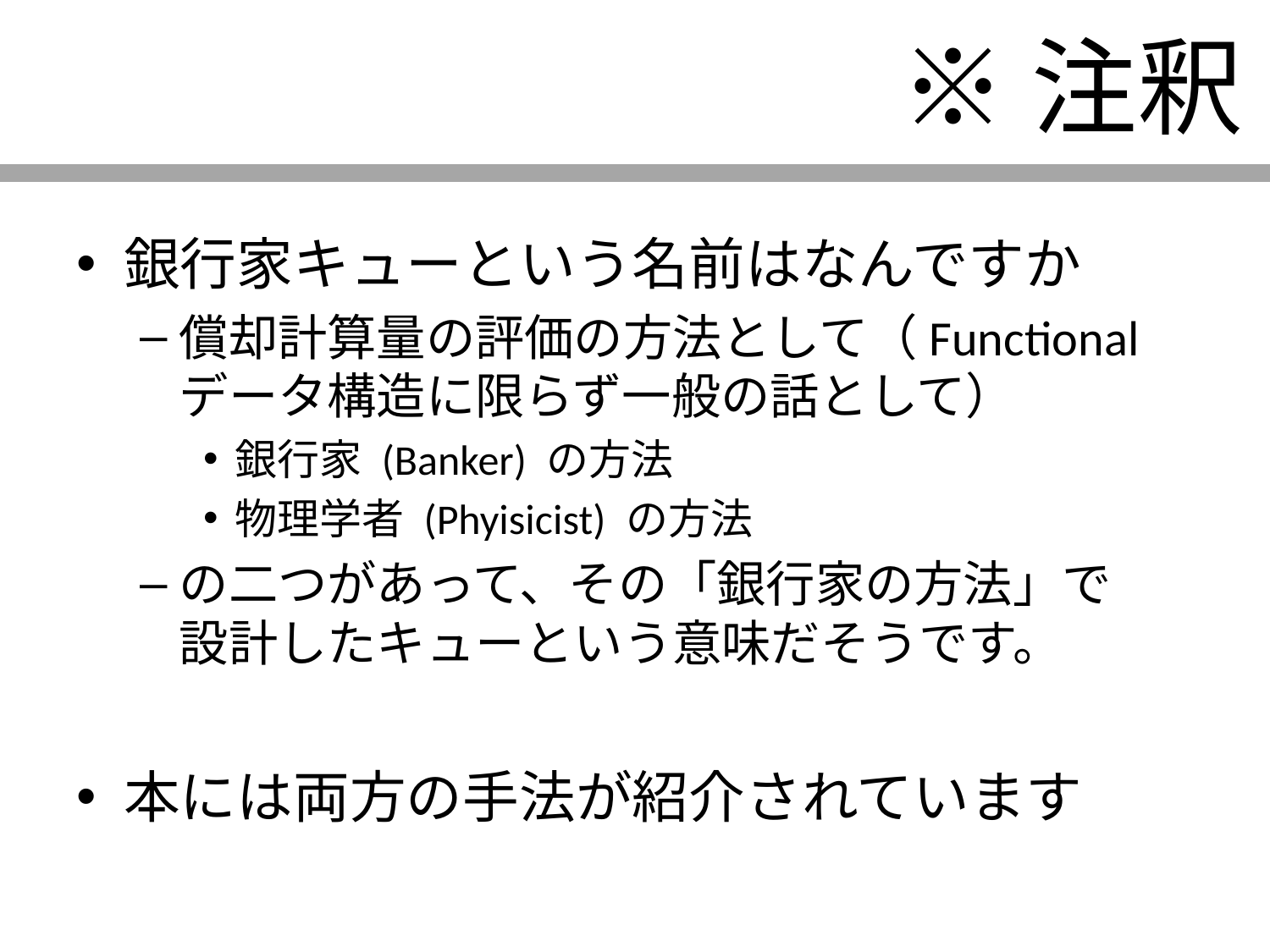

# ※注釈
銀行家キューという名前はなんですか
償却計算量の評価の方法として（Functional データ構造に限らず一般の話として）
銀行家 (Banker) の方法
物理学者 (Phyisicist) の方法
の二つがあって、その「銀行家の方法」で
設計したキューという意味だそうです。

本には両方の手法が紹介されています